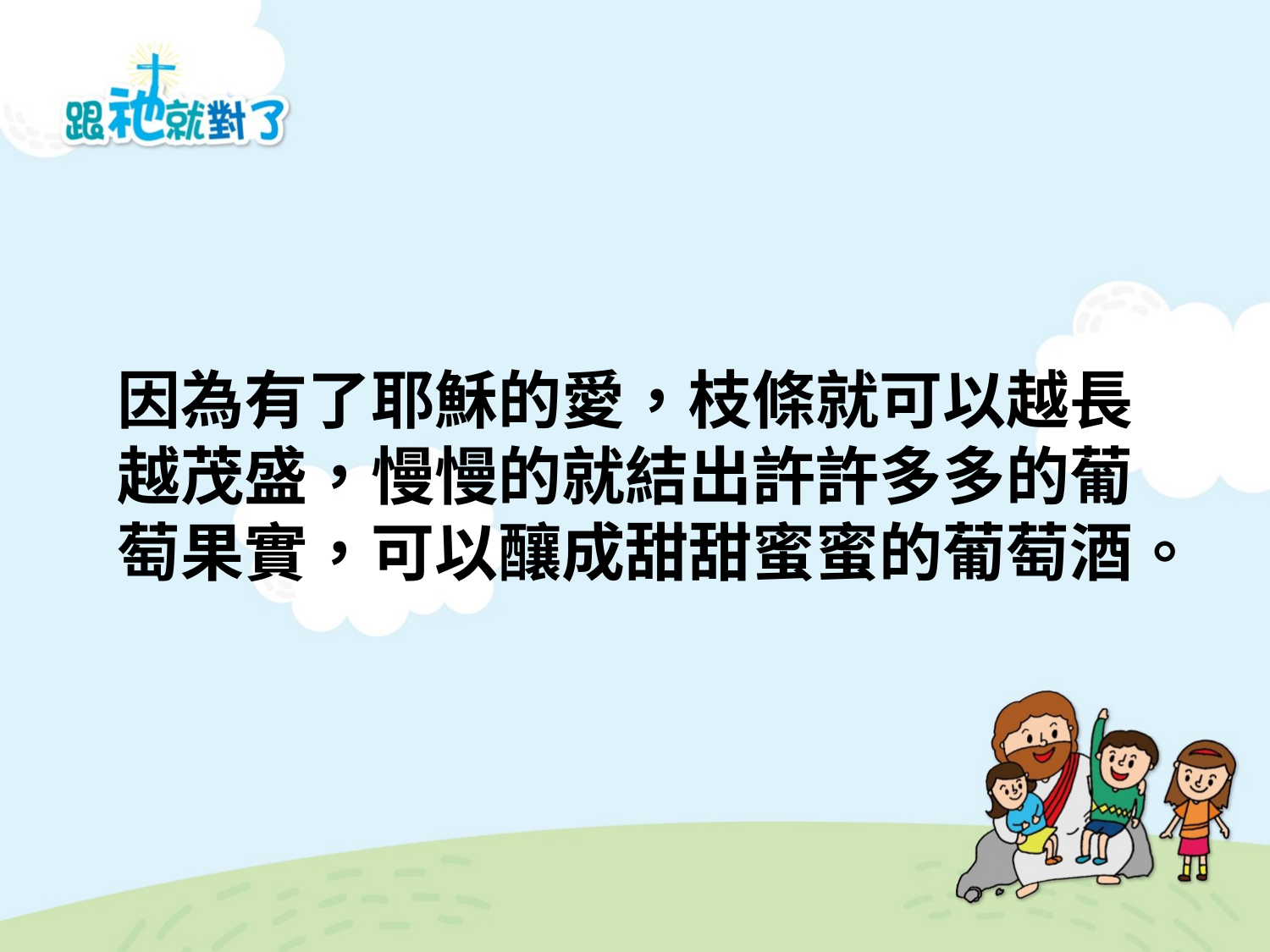

因為有了耶穌的愛，枝條就可以越長越茂盛，慢慢的就結出許許多多的葡萄果實，可以釀成甜甜蜜蜜的葡萄酒。